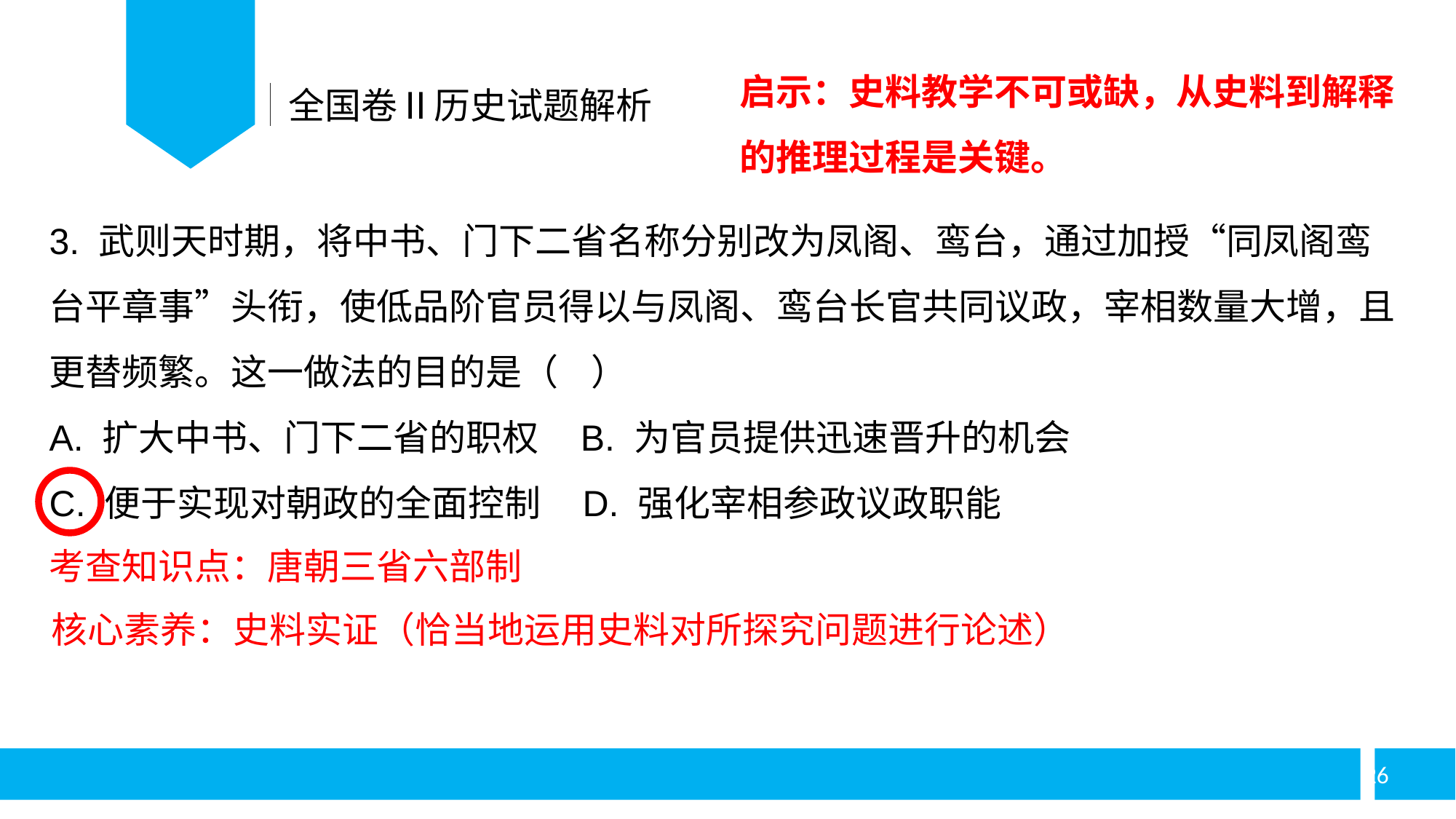

启示：史料教学不可或缺，从史料到解释的推理过程是关键。
全国卷Ⅱ历史试题解析
3. 武则天时期，将中书、门下二省名称分别改为凤阁、鸾台，通过加授“同凤阁鸾台平章事”头衔，使低品阶官员得以与凤阁、鸾台长官共同议政，宰相数量大增，且更替频繁。这一做法的目的是（    ）
A. 扩大中书、门下二省的职权    B. 为官员提供迅速晋升的机会
C. 便于实现对朝政的全面控制    D. 强化宰相参政议政职能

考查知识点：唐朝三省六部制
核心素养：史料实证（恰当地运用史料对所探究问题进行论述）